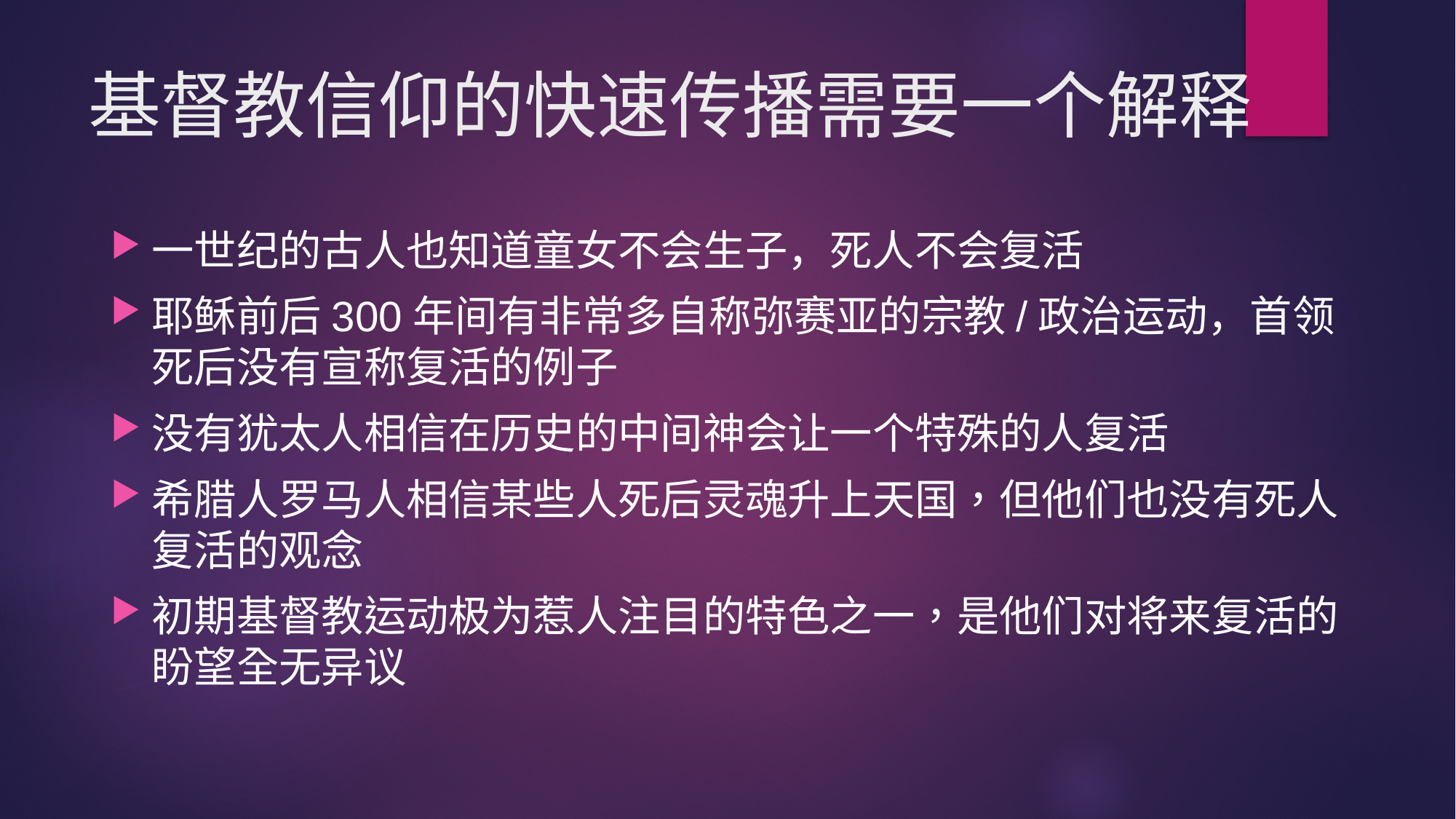

# 基督教信仰的快速传播需要一个解释
一世纪的古人也知道童女不会生子，死人不会复活
耶稣前后300年间有非常多自称弥赛亚的宗教/政治运动，首领死后没有宣称复活的例子
没有犹太人相信在历史的中间神会让一个特殊的人复活
希腊人罗马人相信某些人死后灵魂升上天国，但他们也没有死人复活的观念
初期基督教运动极为惹人注目的特色之一，是他们对将来复活的盼望全无异议